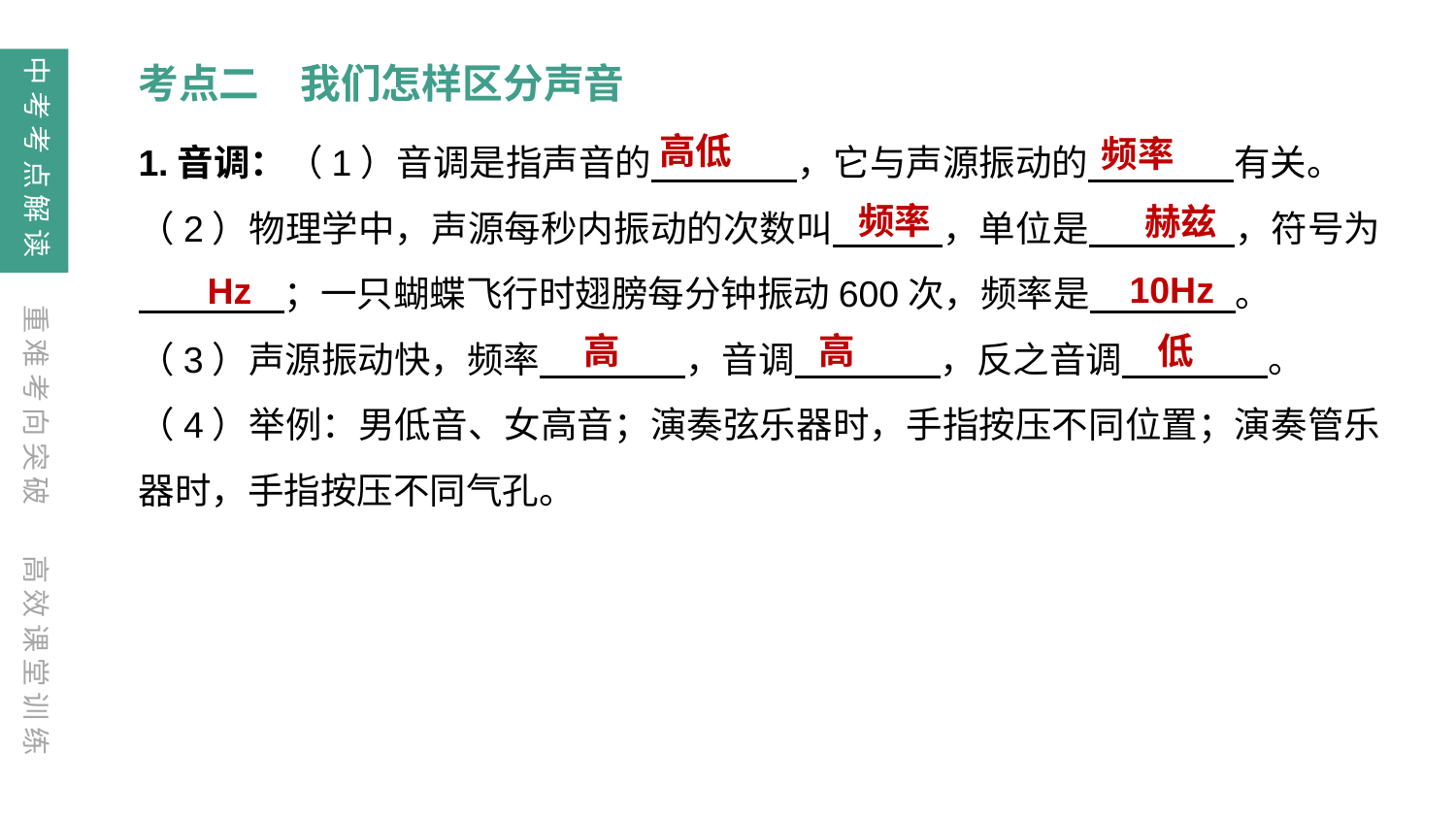

中考考点解读

考点二　我们怎样区分声音
高低
频率
1.音调：（1）音调是指声音的　　　　，它与声源振动的　　　　有关。
（2）物理学中，声源每秒内振动的次数叫　　　，单位是　　　　，符号为　　　　；一只蝴蝶飞行时翅膀每分钟振动600次，频率是　　　　。
（3）声源振动快，频率　　　　，音调　　　　，反之音调　　　　。
（4）举例：男低音、女高音；演奏弦乐器时，手指按压不同位置；演奏管乐器时，手指按压不同气孔。
频率
赫兹
10Hz
Hz
重难考向突破
高
低
高
高效课堂训练